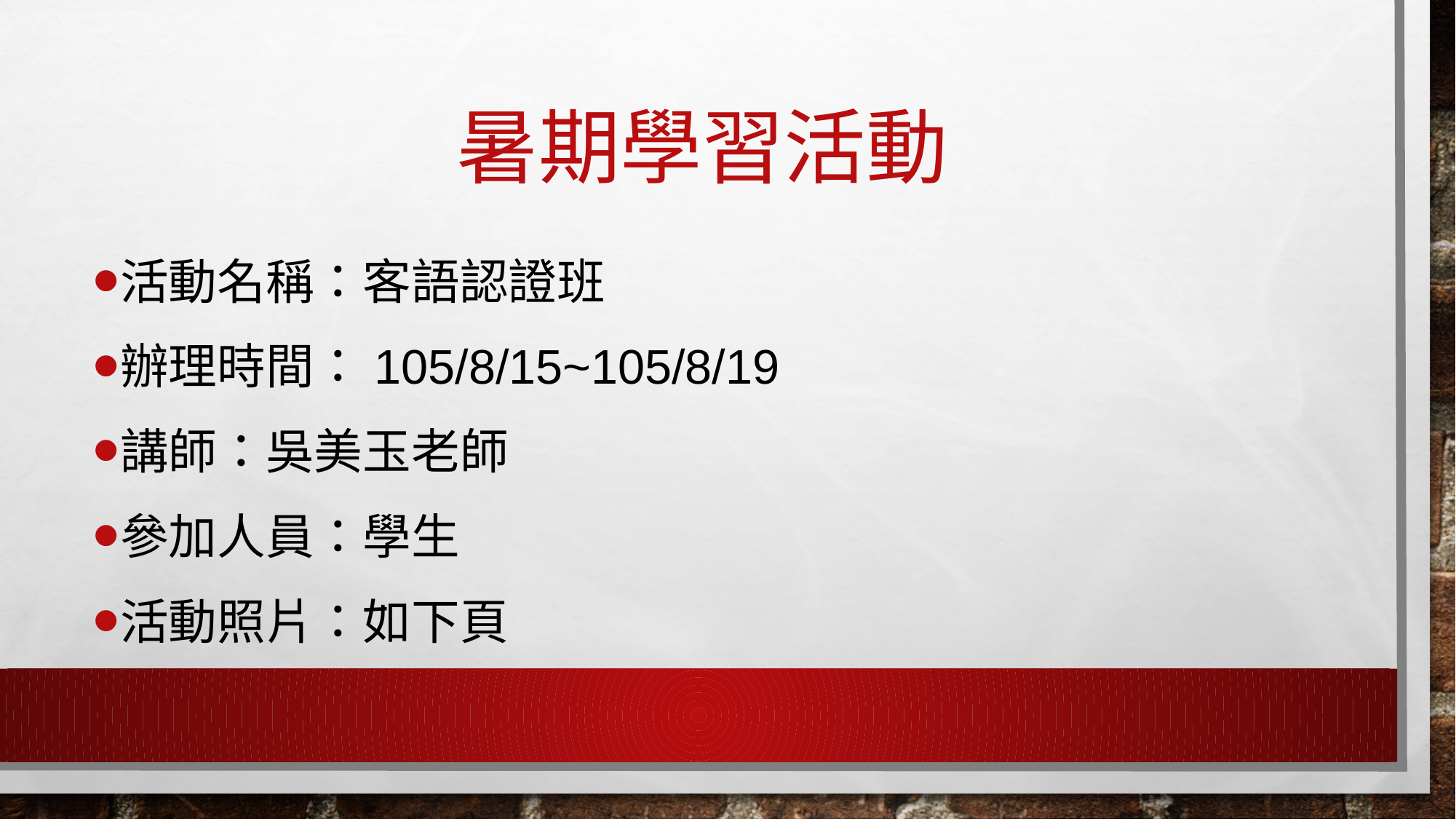

# 暑期學習活動
活動名稱：客語認證班
辦理時間：105/8/15~105/8/19
講師：吳美玉老師
參加人員：學生
活動照片：如下頁